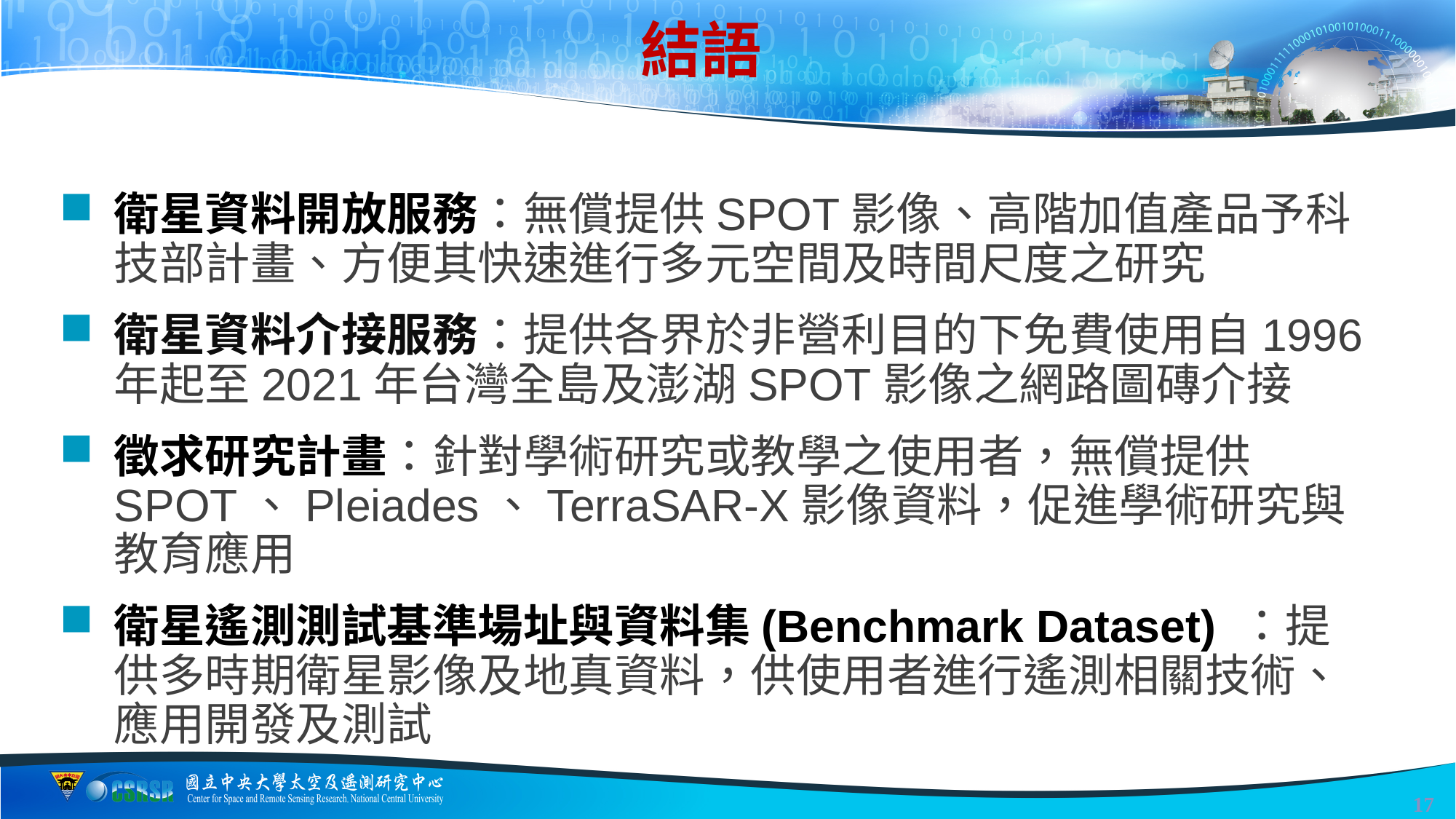

# 結語
衛星資料開放服務：無償提供SPOT影像、高階加值產品予科技部計畫、方便其快速進行多元空間及時間尺度之研究
衛星資料介接服務：提供各界於非營利目的下免費使用自1996年起至2021年台灣全島及澎湖SPOT影像之網路圖磚介接
徵求研究計畫：針對學術研究或教學之使用者，無償提供SPOT、Pleiades、TerraSAR-X影像資料，促進學術研究與教育應用
衛星遙測測試基準場址與資料集(Benchmark Dataset) ：提供多時期衛星影像及地真資料，供使用者進行遙測相關技術、應用開發及測試
17